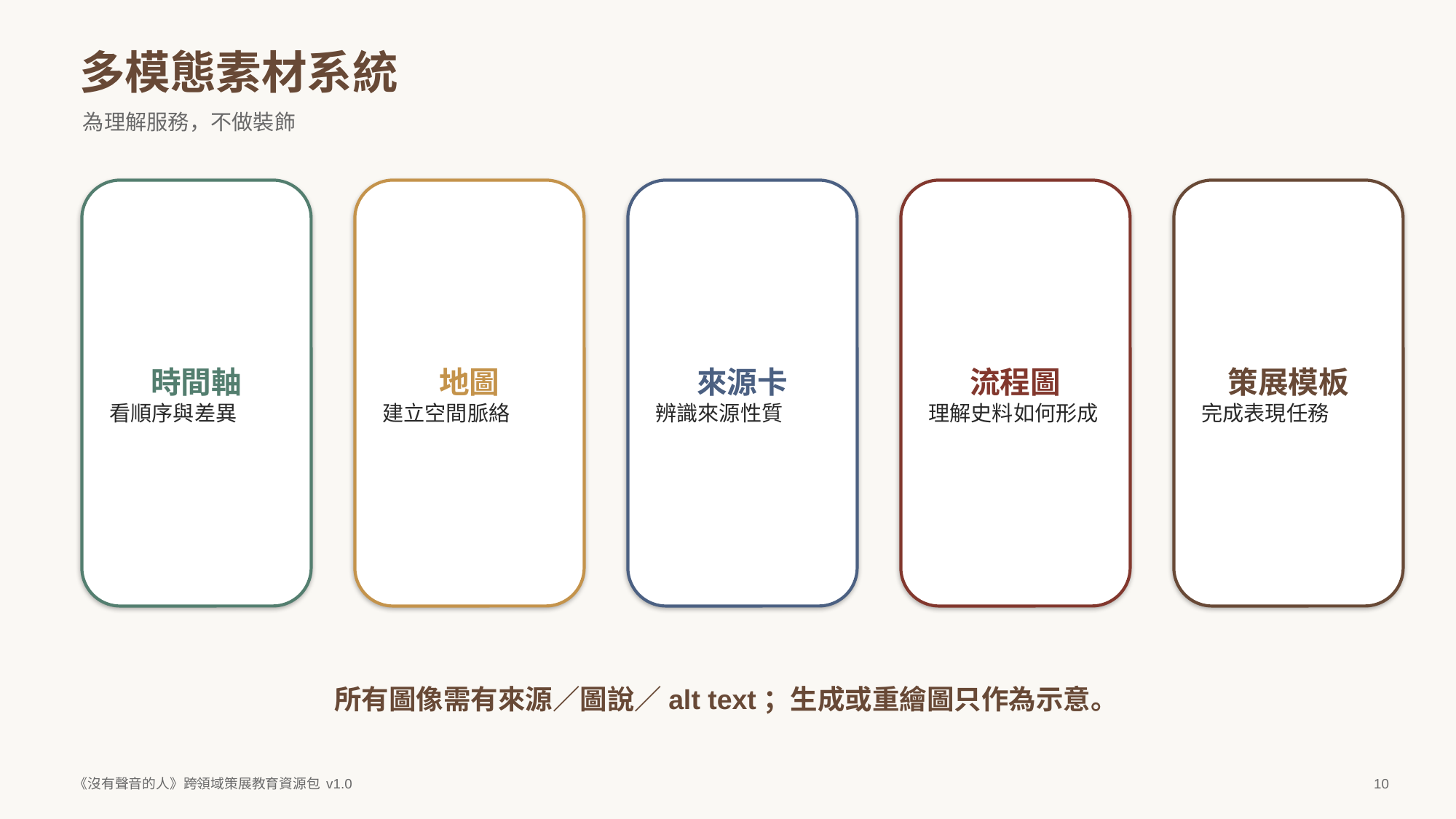

多模態素材系統
為理解服務，不做裝飾
時間軸
看順序與差異
地圖
建立空間脈絡
來源卡
辨識來源性質
流程圖
理解史料如何形成
策展模板
完成表現任務
所有圖像需有來源／圖說／alt text；生成或重繪圖只作為示意。
《沒有聲音的人》跨領域策展教育資源包 v1.0
10